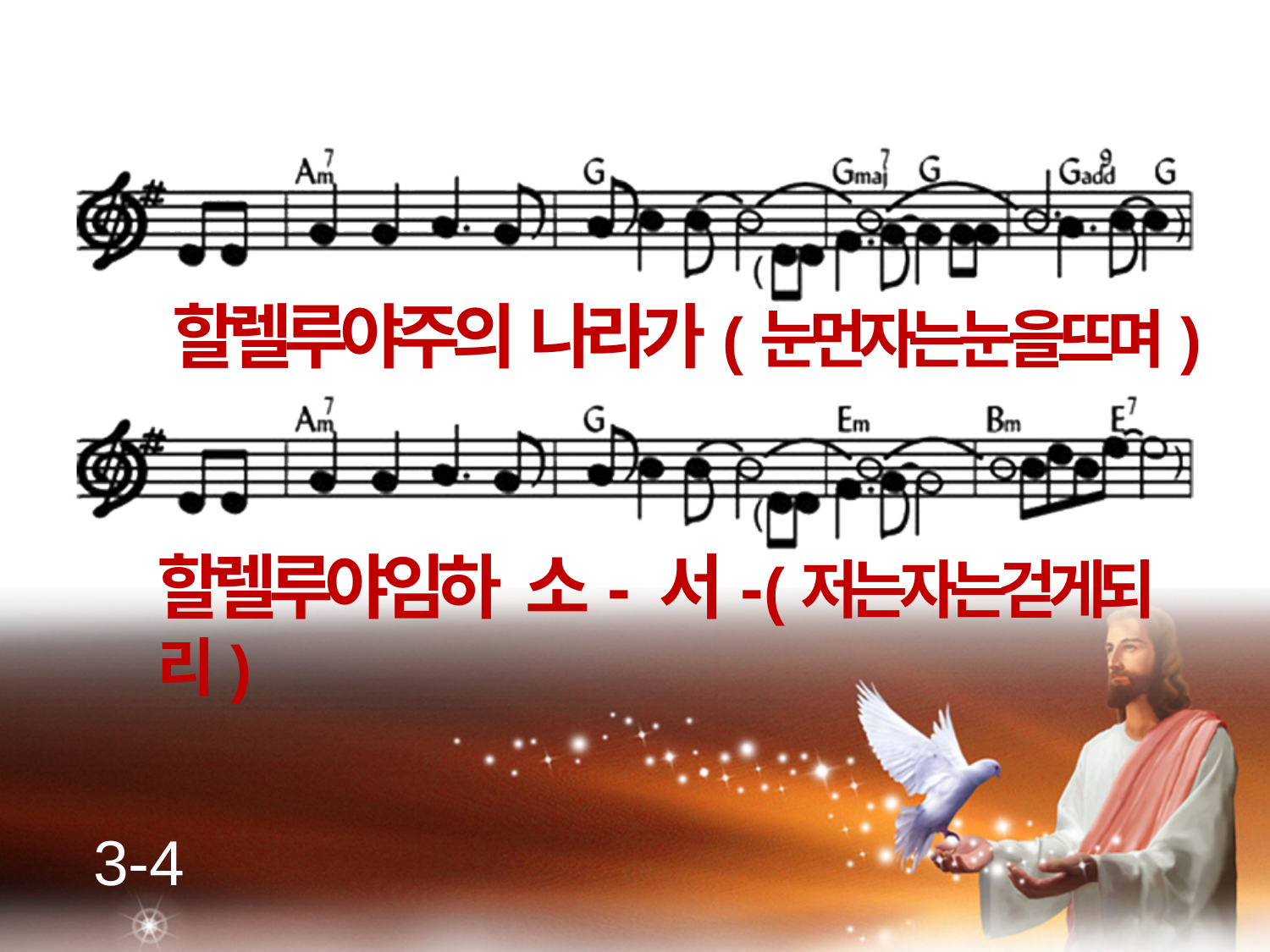

할렐루야주의  나라가(눈먼자는눈을뜨며)
할렐루야임하   소- 서-(저는자는걷게되리)
3-4